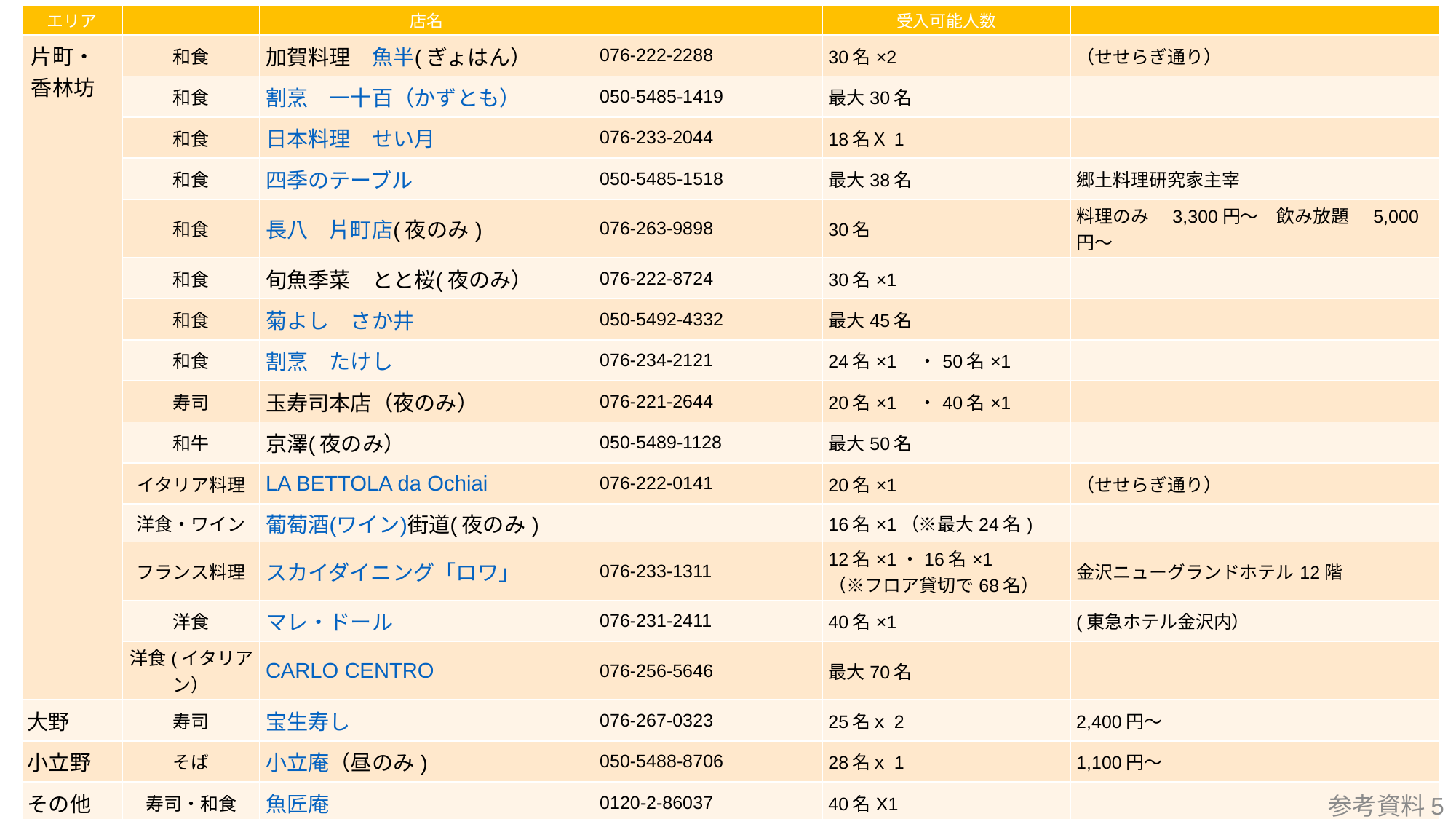

| エリア |  | 店名 |  | 受入可能人数 |  |
| --- | --- | --- | --- | --- | --- |
| 片町・ 香林坊 | 和食 | 加賀料理　魚半(ぎょはん） | 076-222-2288 | 30名×2 | （せせらぎ通り） |
|  | 和食 | 割烹　一十百（かずとも） | 050-5485-1419 | 最大30名 |  |
|  | 和食 | 日本料理　せい月 | 076-233-2044 | 18名Ｘ1 |  |
|  | 和食 | 四季のテーブル | 050-5485-1518 | 最大38名 | 郷土料理研究家主宰 |
|  | 和食 | 長八　片町店(夜のみ) | 076-263-9898 | 30名 | 料理のみ　3,300円～　飲み放題　5,000円～ |
|  | 和食 | 旬魚季菜　とと桜(夜のみ） | 076-222-8724 | 30名×1 |  |
|  | 和食 | 菊よし　さか井 | 050-5492-4332 | 最大45名 |  |
|  | 和食 | 割烹　たけし | 076-234-2121 | 24名×1　・50名×1 |  |
|  | 寿司 | 玉寿司本店（夜のみ） | 076-221-2644 | 20名×1　・40名×1 |  |
|  | 和牛 | 京澤(夜のみ） | 050-5489-1128 | 最大50名 |  |
|  | イタリア料理 | LA BETTOLA da Ochiai | 076-222-0141 | 20名×1 | （せせらぎ通り） |
|  | 洋食・ワイン | 葡萄酒(ワイン)街道(夜のみ) |  | 16名×1（※最大24名) |  |
|  | フランス料理 | スカイダイニング「ロワ」 | 076-233-1311 | 12名×1・16名×1 （※フロア貸切で68名） | 金沢ニューグランドホテル12階 |
|  | 洋食 | マレ・ドール | 076-231-2411 | 40名×1 | (東急ホテル金沢内） |
|  | 洋食(イタリアン） | CARLO CENTRO | 076-256-5646 | 最大70名 |  |
| 大野 | 寿司 | 宝生寿し | 076-267-0323 | 25名ｘ2 | 2,400円～ |
| 小立野 | そば | 小立庵（昼のみ) | 050-5488-8706 | 28名ｘ1 | 1,100円～ |
| その他 | 寿司・和食 | 魚匠庵 | 0120-2-86037 | 40名X1 |  |
団体向け食事施設情報
参考資料5